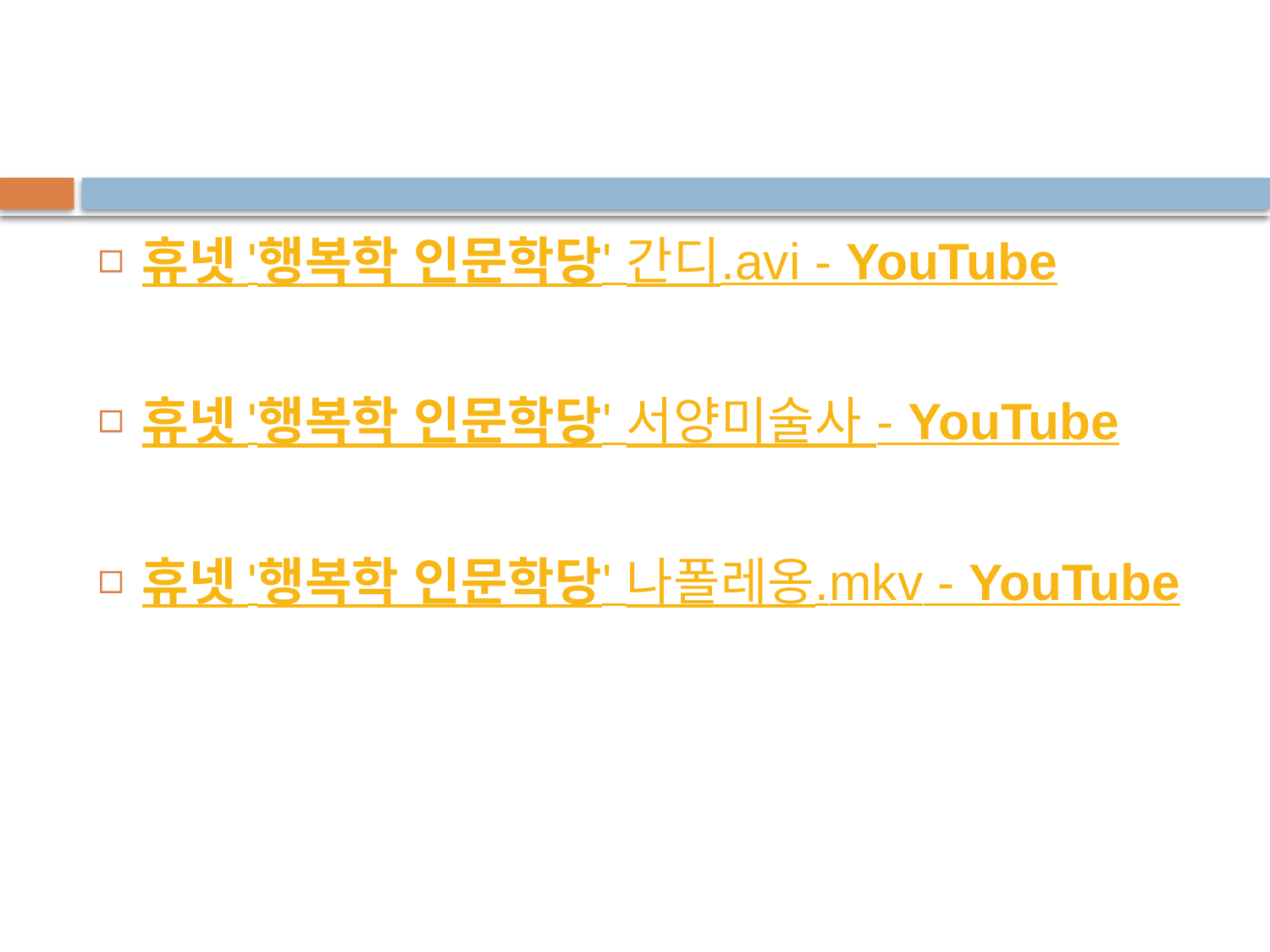

#
휴넷 '행복학 인문학당' 간디.avi - YouTube

휴넷 '행복학 인문학당' 서양미술사 - YouTube

휴넷 '행복학 인문학당' 나폴레옹.mkv - YouTube